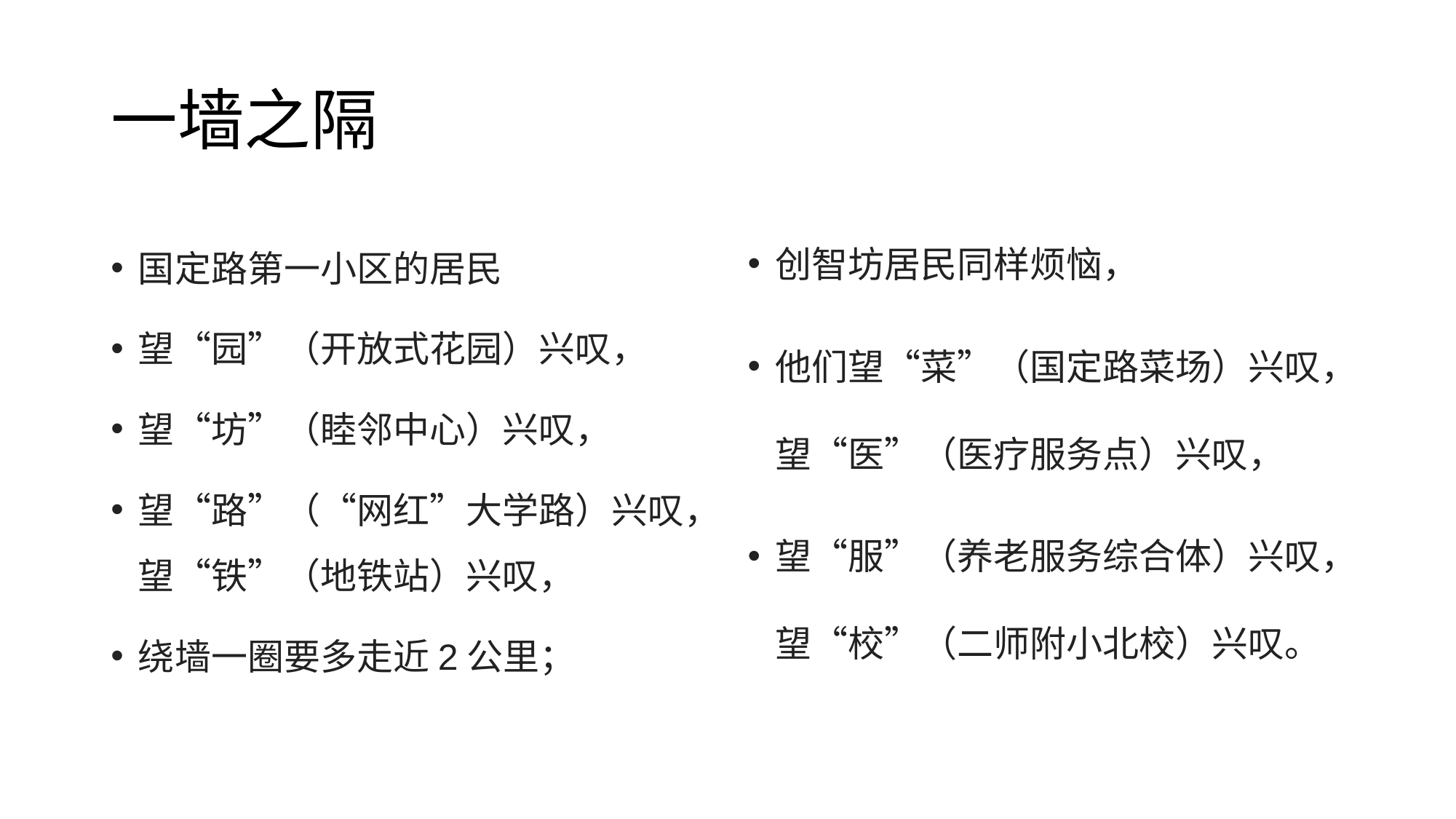

# 一墙之隔
创智坊居民同样烦恼，
他们望“菜”（国定路菜场）兴叹，望“医”（医疗服务点）兴叹，
望“服”（养老服务综合体）兴叹，望“校”（二师附小北校）兴叹。
国定路第一小区的居民
望“园”（开放式花园）兴叹，
望“坊”（睦邻中心）兴叹，
望“路”（“网红”大学路）兴叹，望“铁”（地铁站）兴叹，
绕墙一圈要多走近2公里；